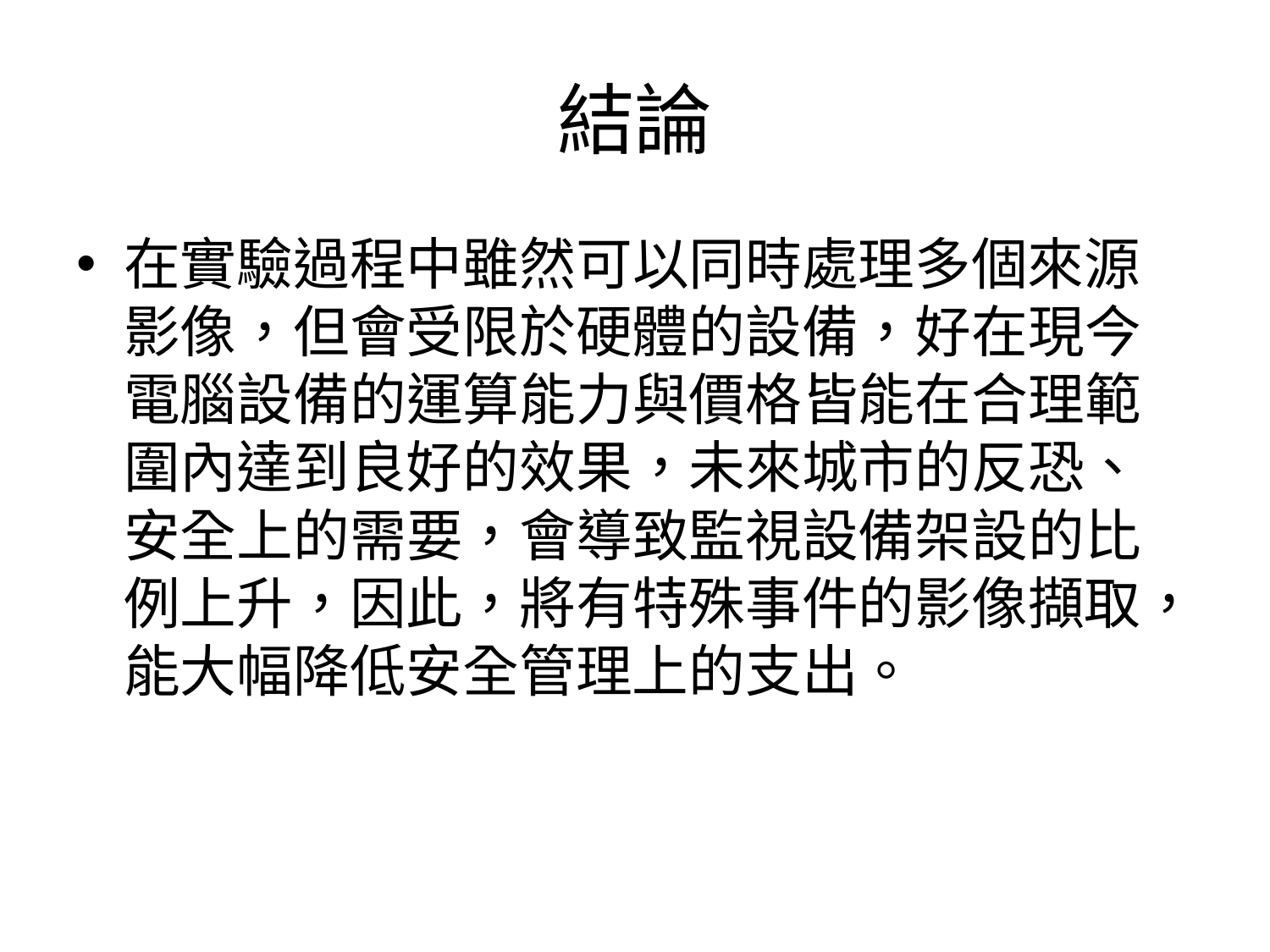

# 結論
在實驗過程中雖然可以同時處理多個來源影像，但會受限於硬體的設備，好在現今電腦設備的運算能力與價格皆能在合理範圍內達到良好的效果，未來城市的反恐、安全上的需要，會導致監視設備架設的比例上升，因此，將有特殊事件的影像擷取，能大幅降低安全管理上的支出。